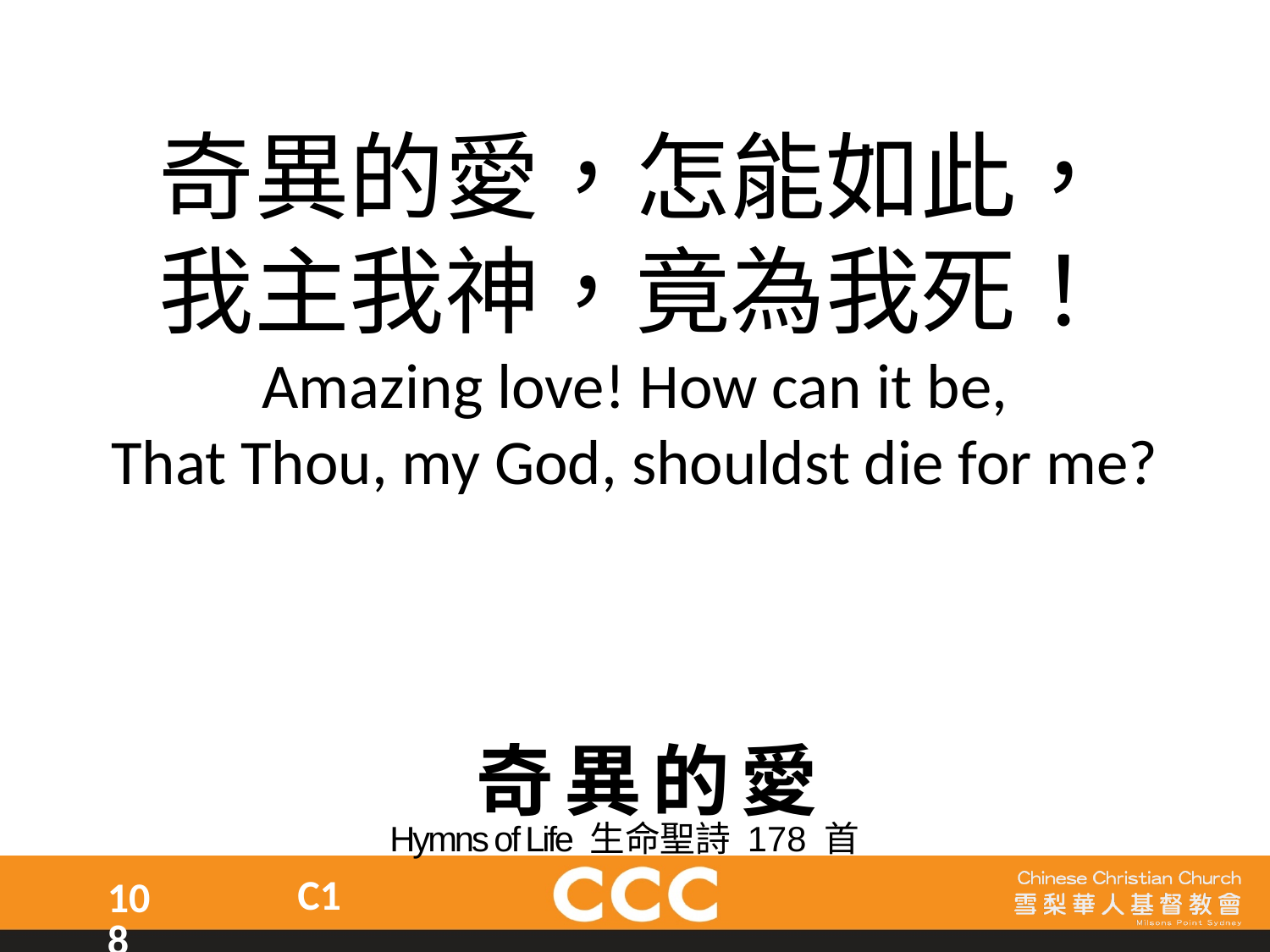

奇異的愛，怎能如此，
我主我神，竟為我死！
Amazing love! How can it be,
That Thou, my God, shouldst die for me?
奇異的愛
Hymns of Life 生命聖詩 178 首
C1
108